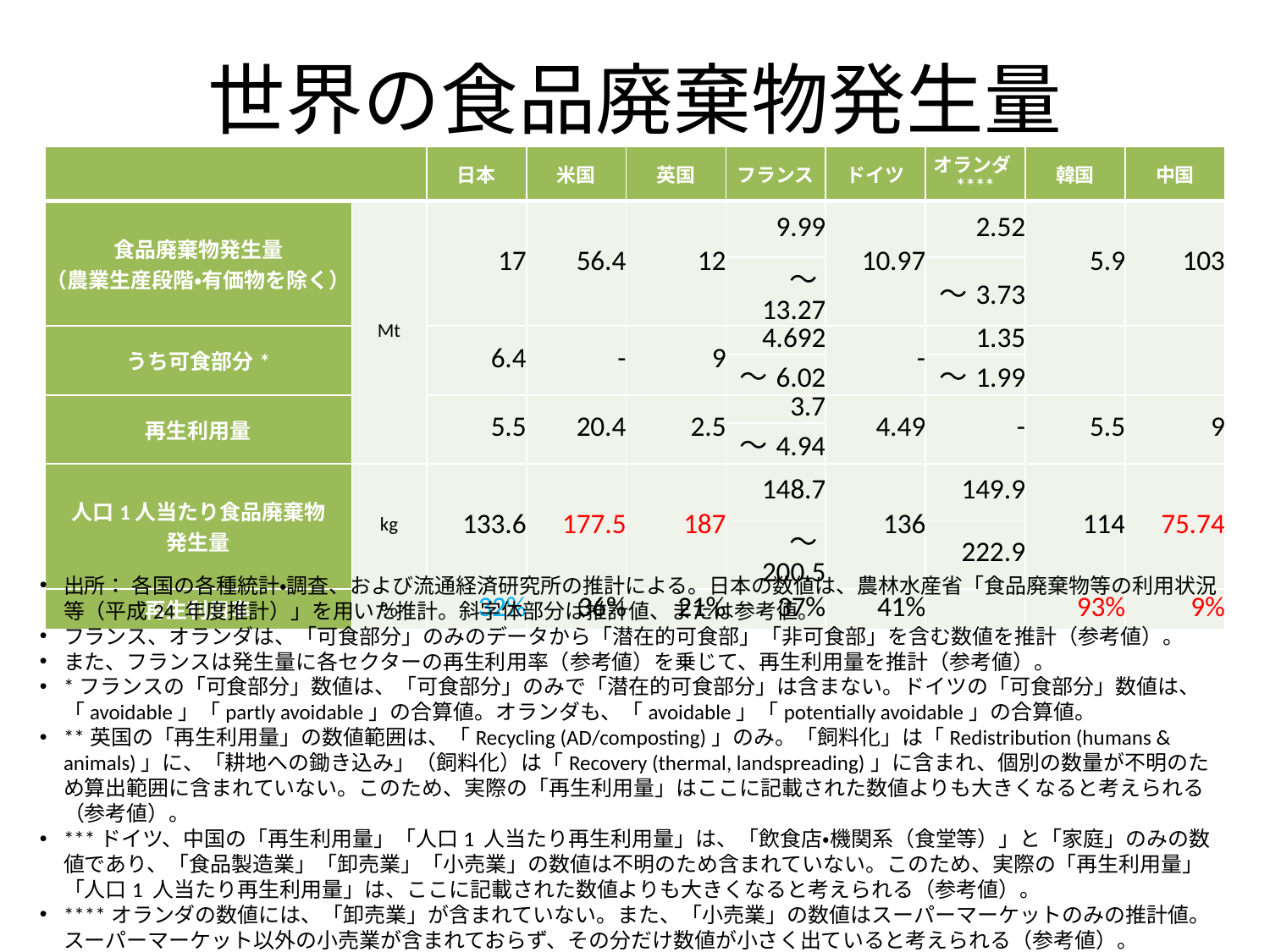

# 世界の食品廃棄物発生量
|  |  | 日本 | 米国 | 英国 | フランス | ドイツ | オランダ\*\*\*\* | 韓国 | 中国 |
| --- | --- | --- | --- | --- | --- | --- | --- | --- | --- |
| 食品廃棄物発生量 （農業生産段階・有価物を除く） | Mt | 17 | 56.4 | 12 | 9.99 | 10.97 | 2.52 | 5.9 | 103 |
|  |  |  |  |  | ～13.27 |  | ～3.73 |  |  |
| うち可食部分\* |  | 6.4 | - | 9 | 4.692 | - | 1.35 |  |  |
|  |  |  |  |  | ～6.02 |  | ～1.99 |  |  |
| 再生利用量 |  | 5.5 | 20.4 | 2.5 | 3.7 | 4.49 | - | 5.5 | 9 |
|  |  |  |  |  | ～4.94 |  |  |  |  |
| 人口1人当たり食品廃棄物 発生量 | kg | 133.6 | 177.5 | 187 | 148.7 | 136 | 149.9 | 114 | 75.74 |
|  |  |  |  |  | ～200.5 |  | 222.9 |  |  |
| 再生利用率 | ％ | 32% | 36% | 21% | 37% | 41% |  | 93% | 9% |
出所： 各国の各種統計・調査、および流通経済研究所の推計による。日本の数値は、農林水産省「食品廃棄物等の利用状況等（平成24 年度推計）」を用いた推計。斜字体部分は推計値、または参考値。
フランス、オランダは、「可食部分」のみのデータから「潜在的可食部」「非可食部」を含む数値を推計（参考値）。
また、フランスは発生量に各セクターの再生利用率（参考値）を乗じて、再生利用量を推計（参考値）。
*フランスの「可食部分」数値は、「可食部分」のみで「潜在的可食部分」は含まない。ドイツの「可食部分」数値は、「avoidable」「partly avoidable」の合算値。オランダも、「avoidable」「potentially avoidable」の合算値。
**英国の「再生利用量」の数値範囲は、「Recycling (AD/composting)」のみ。「飼料化」は「Redistribution (humans & animals)」に、「耕地への鋤き込み」（飼料化）は「Recovery (thermal, landspreading)」に含まれ、個別の数量が不明のため算出範囲に含まれていない。このため、実際の「再生利用量」はここに記載された数値よりも大きくなると考えられる（参考値）。
***ドイツ、中国の「再生利用量」「人口1 人当たり再生利用量」は、「飲食店・機関系（食堂等）」と「家庭」のみの数値であり、「食品製造業」「卸売業」「小売業」の数値は不明のため含まれていない。このため、実際の「再生利用量」「人口1 人当たり再生利用量」は、ここに記載された数値よりも大きくなると考えられる（参考値）。
****オランダの数値には、「卸売業」が含まれていない。また、「小売業」の数値はスーパーマーケットのみの推計値。スーパーマーケット以外の小売業が含まれておらず、その分だけ数値が小さく出ていると考えられる（参考値）。